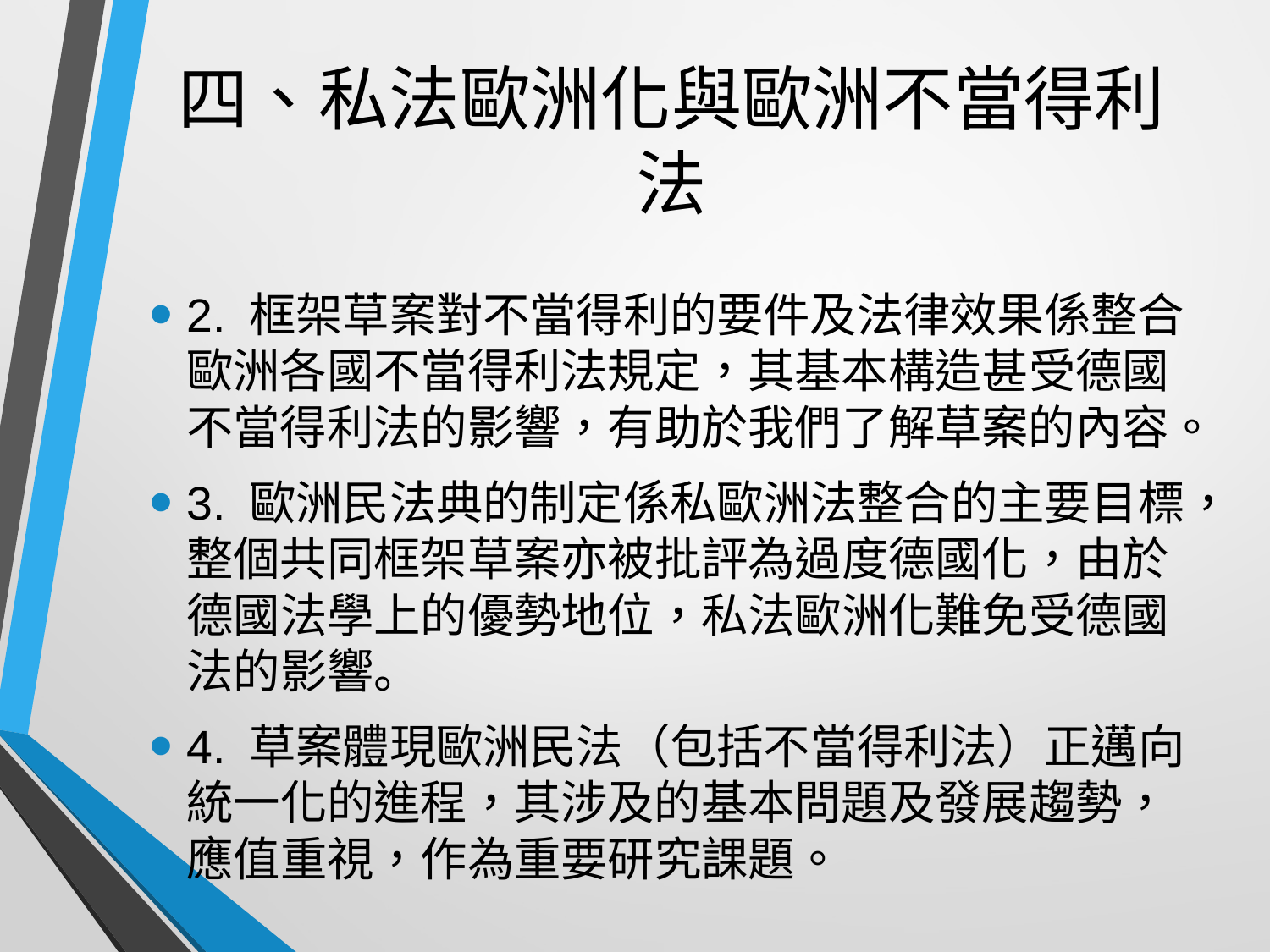

# 四、私法歐洲化與歐洲不當得利法
2. 框架草案對不當得利的要件及法律效果係整合歐洲各國不當得利法規定，其基本構造甚受德國不當得利法的影響，有助於我們了解草案的內容。
3. 歐洲民法典的制定係私歐洲法整合的主要目標，整個共同框架草案亦被批評為過度德國化，由於德國法學上的優勢地位，私法歐洲化難免受德國法的影響。
4. 草案體現歐洲民法（包括不當得利法）正邁向統一化的進程，其涉及的基本問題及發展趨勢，應值重視，作為重要研究課題。